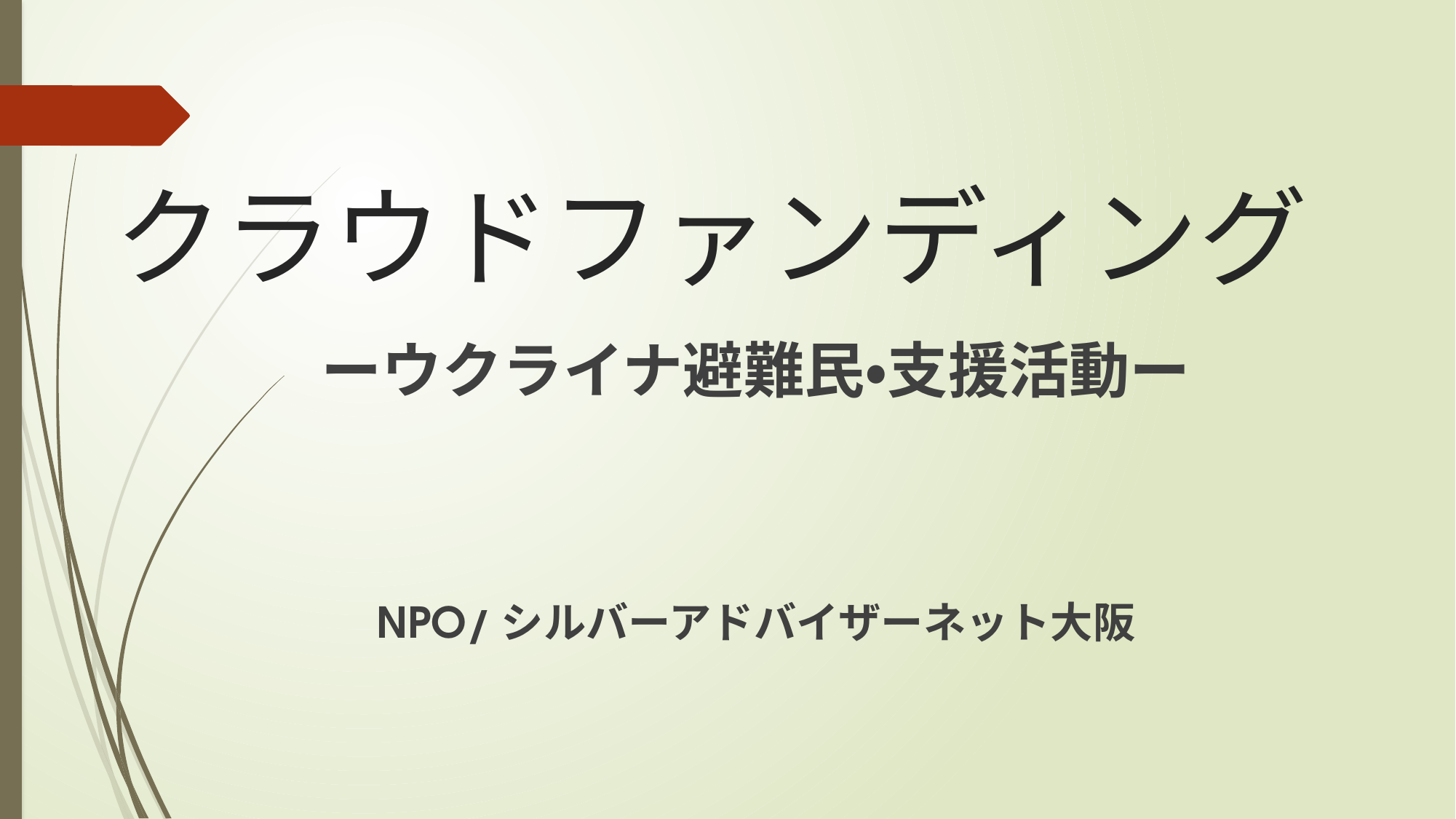

# クラウドファンディング
ーウクライナ避難民・支援活動ー

NPO/シルバーアドバイザーネット大阪